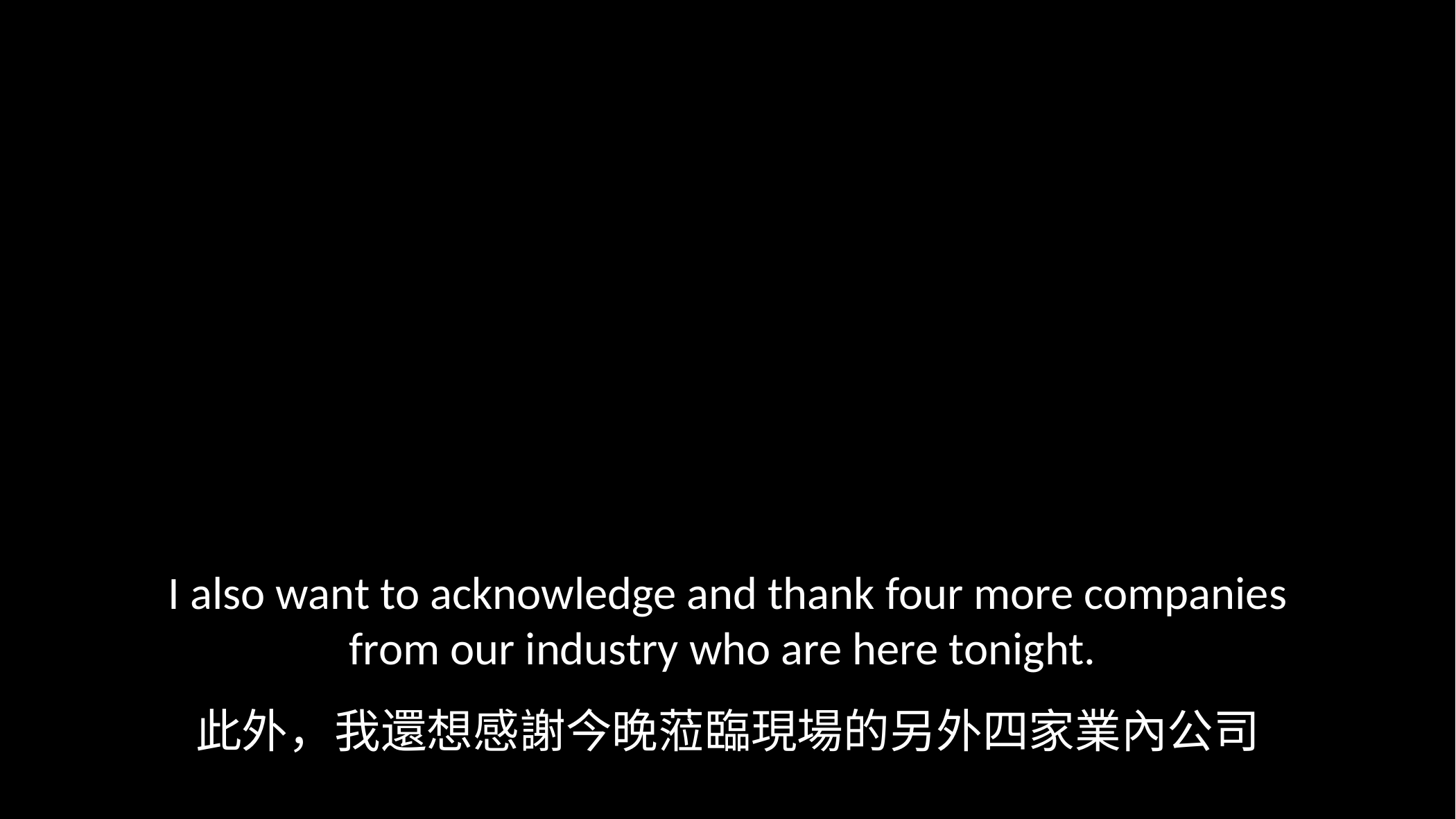

I also want to acknowledge and thank four more companies from our industry who are here tonight.

此外，我還想感謝今晚蒞臨現場的另外四家業內公司